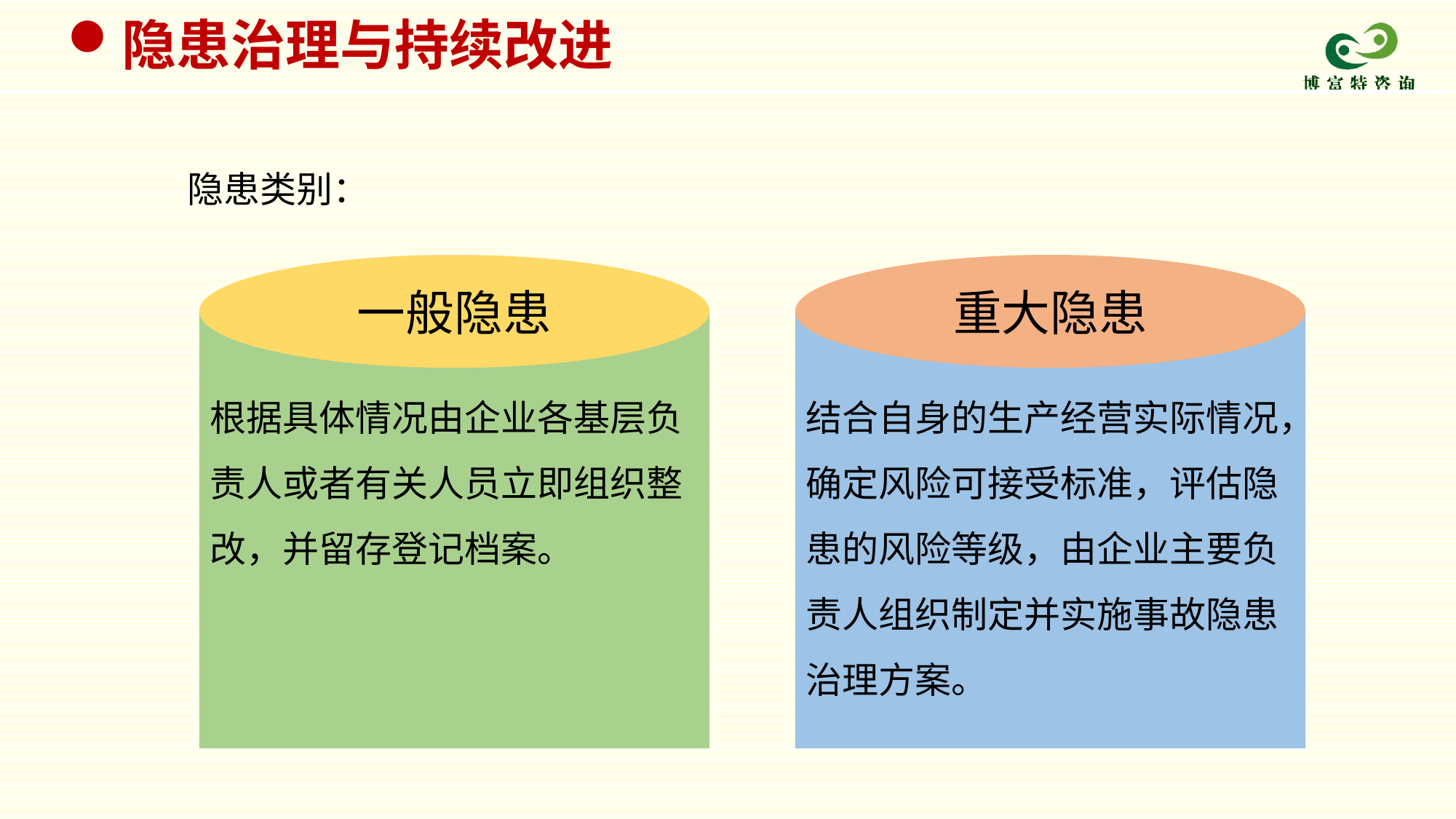

隐患治理与持续改进
隐患类别：
一般隐患

根据具体情况由企业各基层负责人或者有关人员立即组织整改，并留存登记档案。
重大隐患

结合自身的生产经营实际情况，确定风险可接受标准，评估隐患的风险等级，由企业主要负责人组织制定并实施事故隐患治理方案。